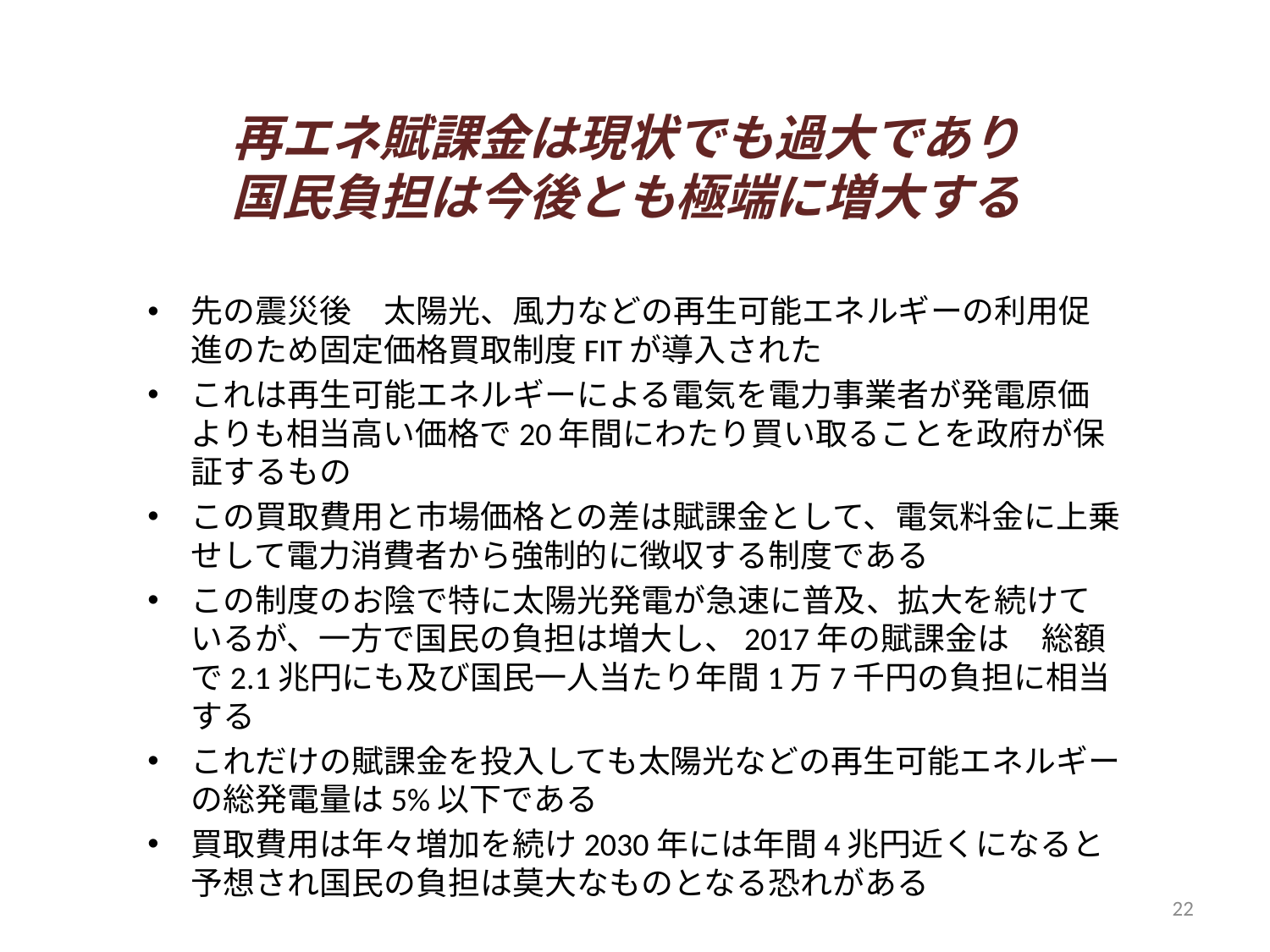

# 再エネ賦課金は現状でも過大であり 国民負担は今後とも極端に増大する
先の震災後　太陽光、風力などの再生可能エネルギーの利用促進のため固定価格買取制度FITが導入された
これは再生可能エネルギーによる電気を電力事業者が発電原価よりも相当高い価格で20年間にわたり買い取ることを政府が保証するもの
この買取費用と市場価格との差は賦課金として、電気料金に上乗せして電力消費者から強制的に徴収する制度である
この制度のお陰で特に太陽光発電が急速に普及、拡大を続けているが、一方で国民の負担は増大し、2017年の賦課金は　総額で2.1兆円にも及び国民一人当たり年間1万7千円の負担に相当する
これだけの賦課金を投入しても太陽光などの再生可能エネルギーの総発電量は5%以下である
買取費用は年々増加を続け2030年には年間4兆円近くになると予想され国民の負担は莫大なものとなる恐れがある
22